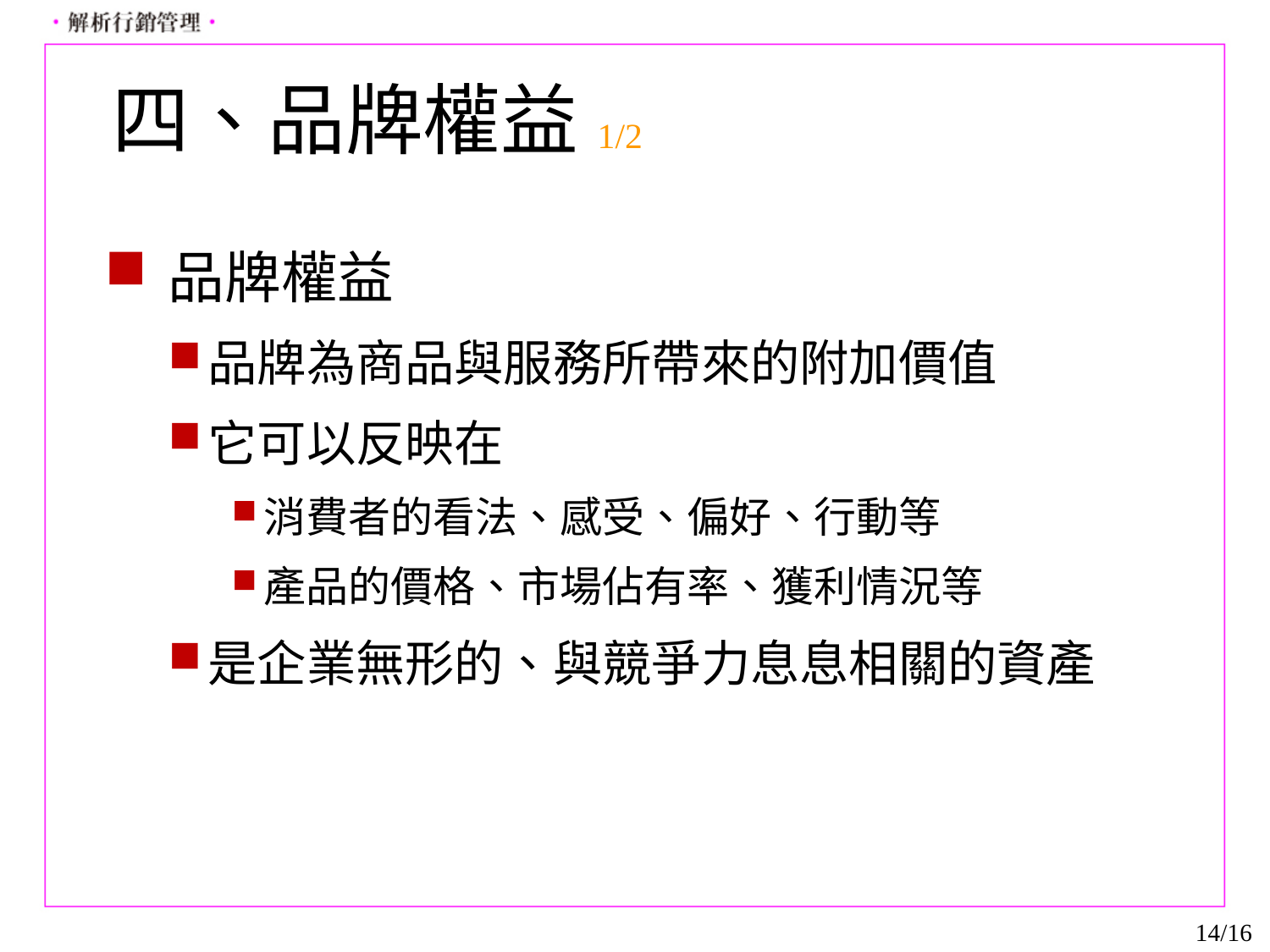

# 四、品牌權益1/2
品牌權益
品牌為商品與服務所帶來的附加價值
它可以反映在
消費者的看法、感受、偏好、行動等
產品的價格、市場佔有率、獲利情況等
是企業無形的、與競爭力息息相關的資產
14/16